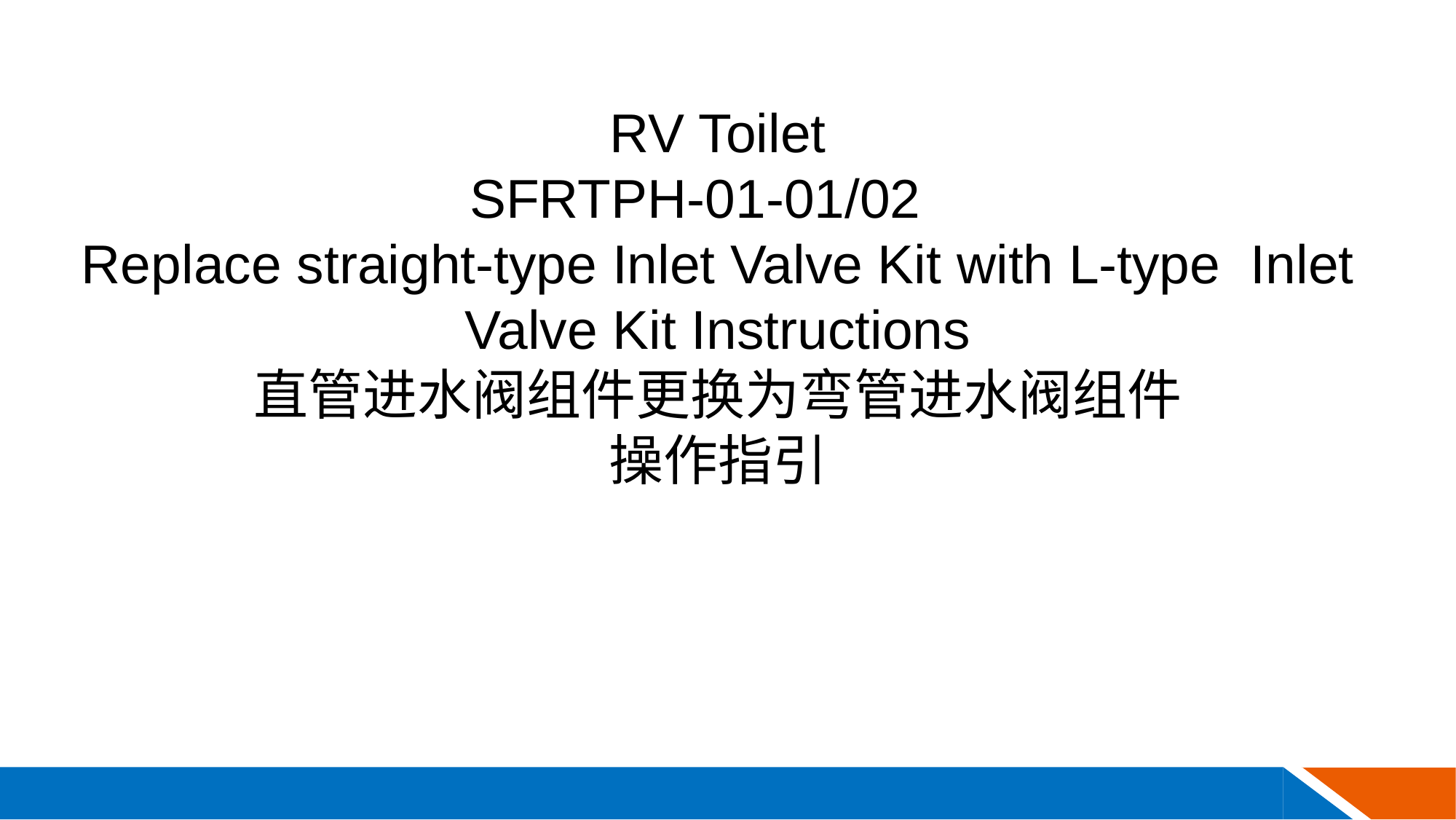

RV Toilet
SFRTPH-01-01/02
Replace straight-type Inlet Valve Kit with L-type  Inlet Valve Kit Instructions
直管进水阀组件更换为弯管进水阀组件
操作指引